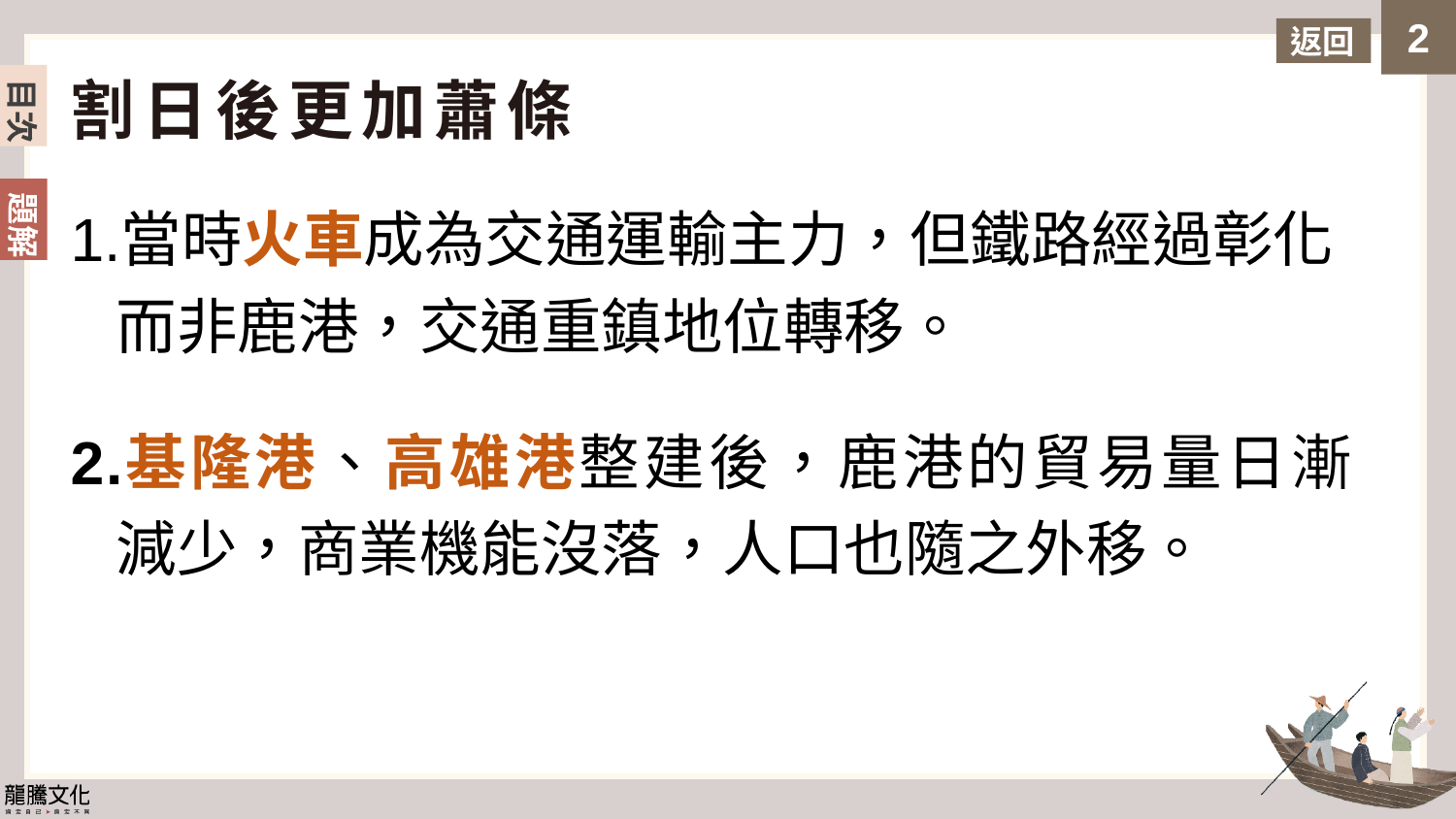

返回
割日後更加蕭條
當時火車成為交通運輸主力，但鐵路經過彰化而非鹿港，交通重鎮地位轉移。
基隆港、高雄港整建後，鹿港的貿易量日漸
減少，商業機能沒落，人口也隨之外移。